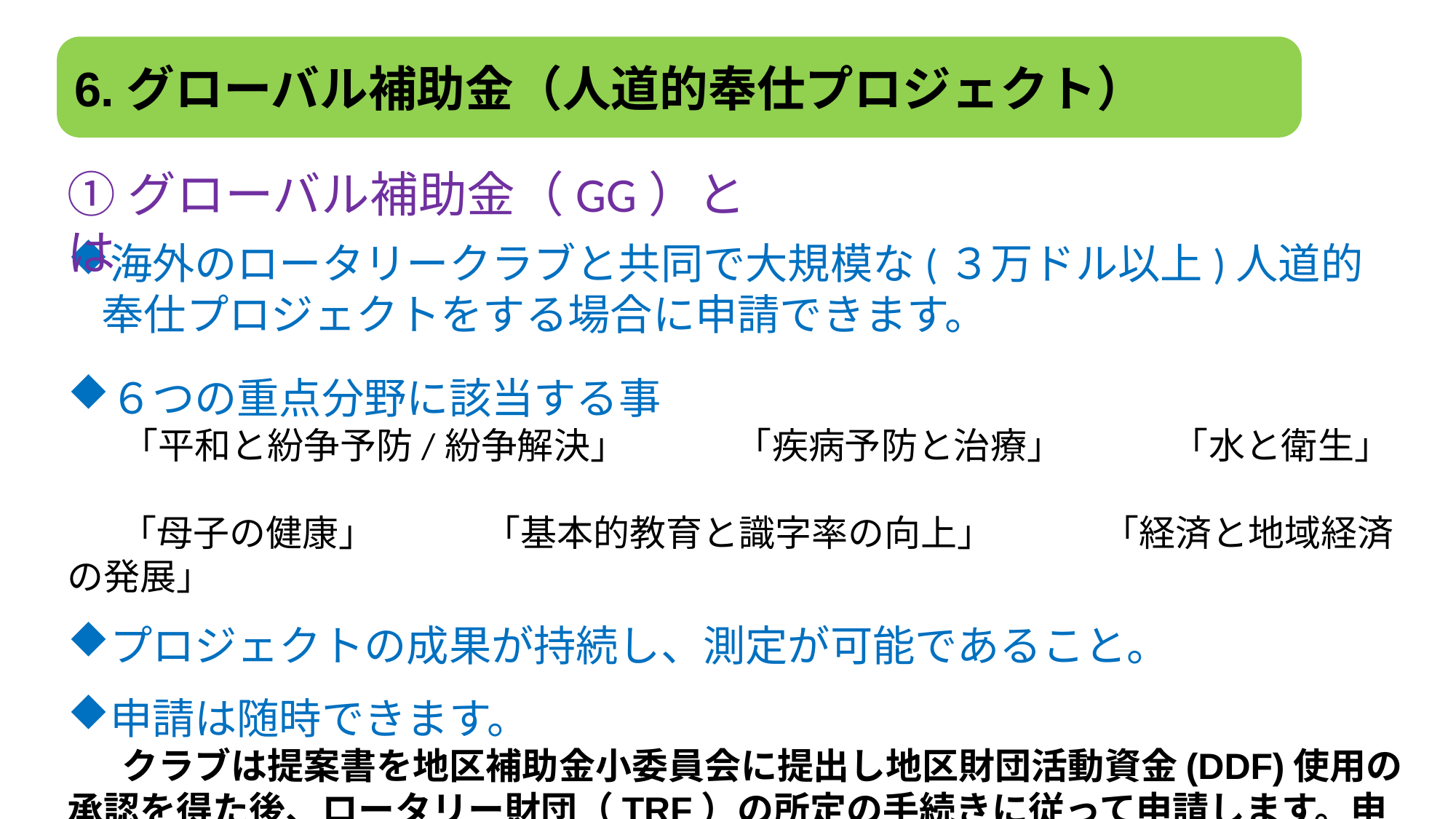

6.グローバル補助金（人道的奉仕プロジェクト）
①グローバル補助金（GG）とは

海外のロータリークラブと共同で大規模な(３万ドル以上)人道的奉仕プロジェクトをする場合に申請できます。

６つの重点分野に該当する事
　　「平和と紛争予防/紛争解決」　　　「疾病予防と治療」　　　「水と衛生」
　  「母子の健康」　　　「基本的教育と識字率の向上」　　　「経済と地域経済の発展」

プロジェクトの成果が持続し、測定が可能であること。

申請は随時できます。
　　クラブは提案書を地区補助金小委員会に提出し地区財団活動資金(DDF)使用の承認を得た後、ロータリー財団（TRF）の所定の手続きに従って申請します。申請はオンラインで行います。